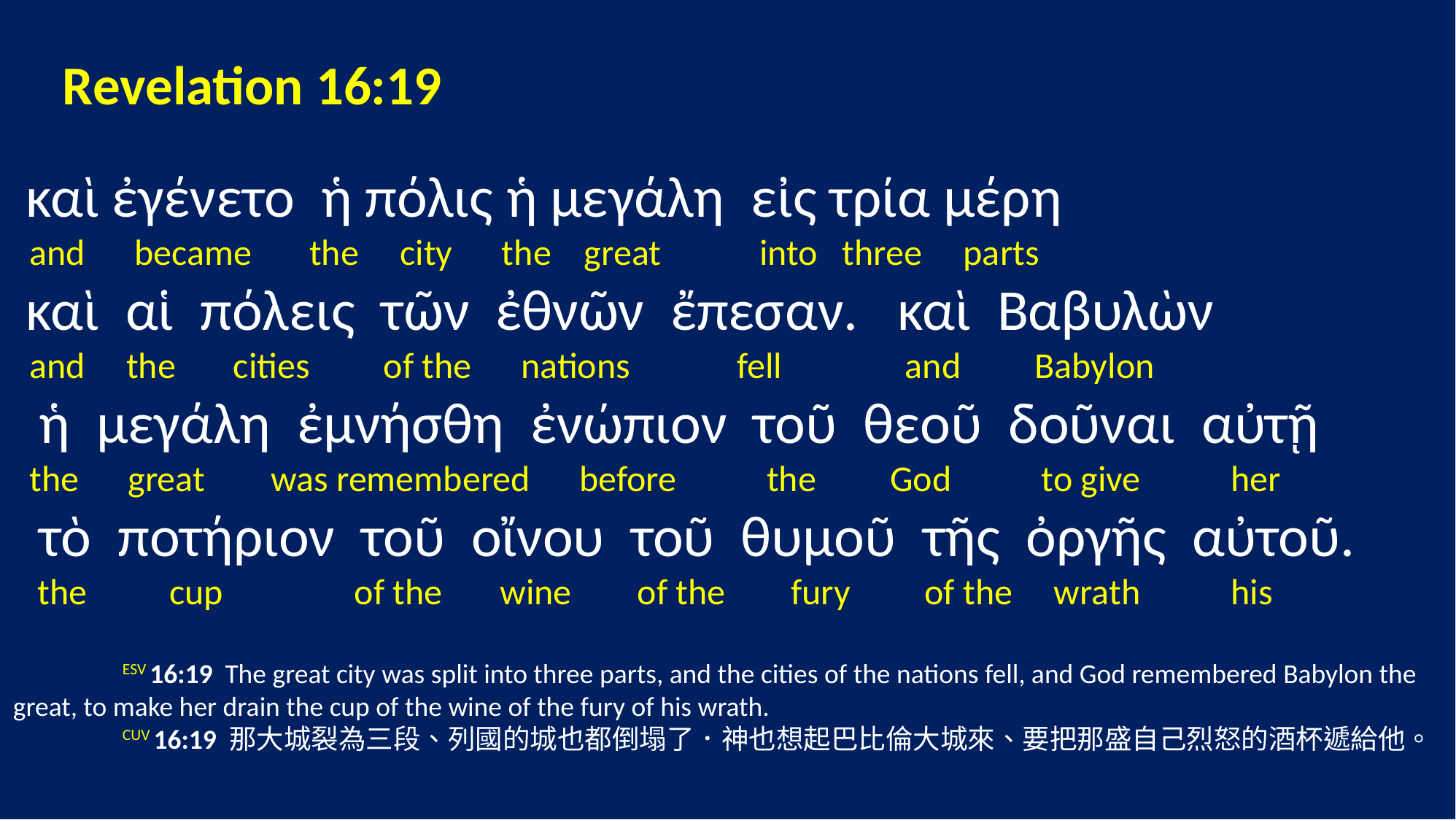

Revelation 16:19

 καὶ ἐγένετο  ἡ πόλις ἡ μεγάλη  εἰς τρία μέρη
  and      became       the     city      the    great            into   three     parts
 καὶ  αἱ  πόλεις  τῶν  ἐθνῶν  ἔπεσαν.   καὶ  Βαβυλὼν
  and     the       cities         of the      nations             fell               and         Babylon
  ἡ  μεγάλη  ἐμνήσθη  ἐνώπιον  τοῦ  θεοῦ  δοῦναι  αὐτῇ
  the      great        was remembered      before           the         God           to give           her
  τὸ  ποτήριον  τοῦ  οἴνου  τοῦ  θυμοῦ  τῆς  ὀργῆς  αὐτοῦ.
   the          cup                of the       wine        of the        fury         of the     wrath           his

	ESV 16:19  The great city was split into three parts, and the cities of the nations fell, and God remembered Babylon the great, to make her drain the cup of the wine of the fury of his wrath.
	CUV 16:19 那大城裂為三段、列國的城也都倒塌了．神也想起巴比倫大城來、要把那盛自己烈怒的酒杯遞給他。